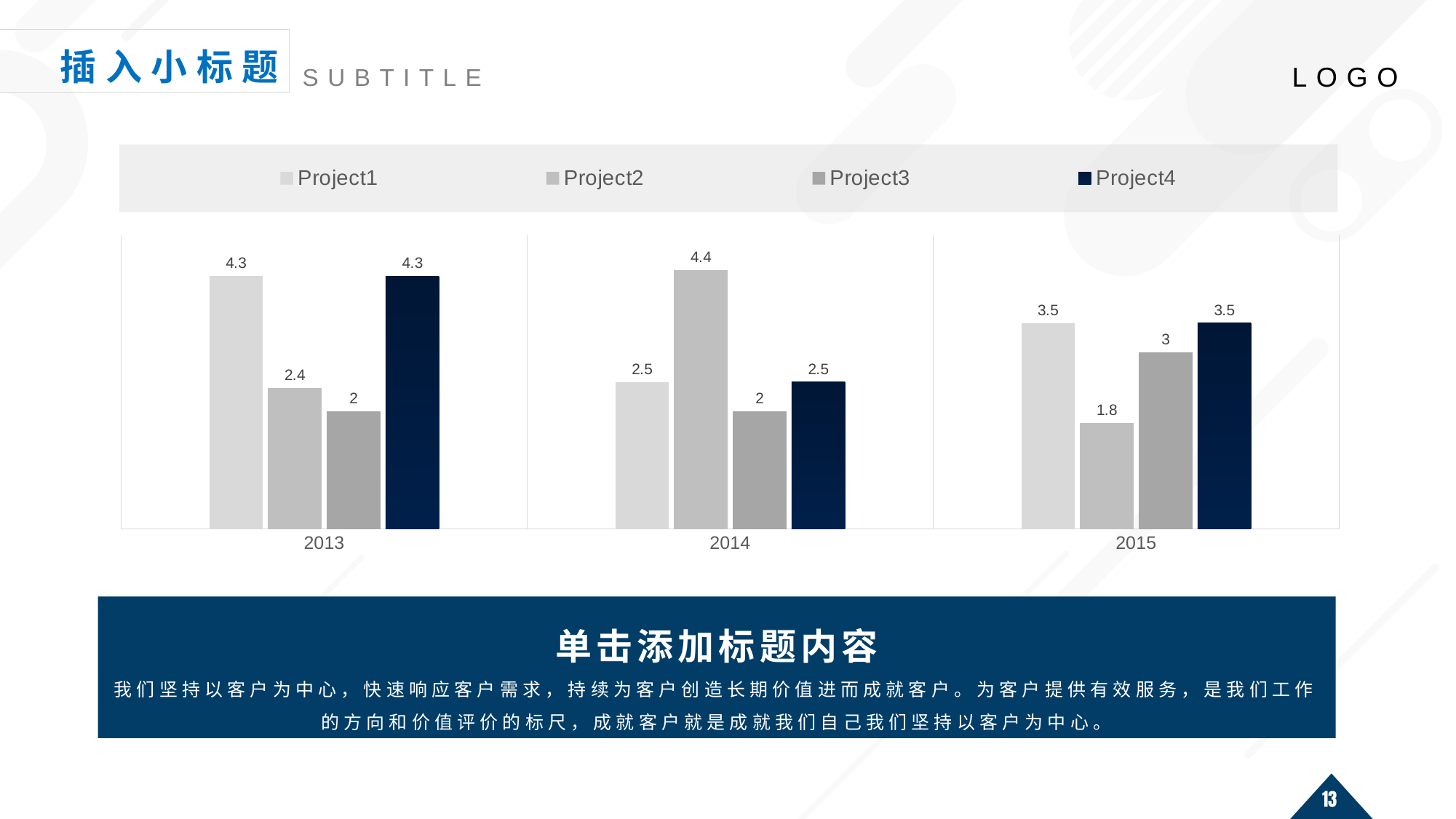

### Chart

| Category | Project1 | Project2 | Project3 | Project4 |
|---|---|---|---|---|
| 2013 | 4.3 | 2.4 | 2.0 | 4.3 |
| 2014 | 2.5 | 4.4 | 2.0 | 2.5 |
| 2015 | 3.5 | 1.8 | 3.0 | 3.5 |
单击添加标题内容
我们坚持以客户为中心，快速响应客户需求，持续为客户创造长期价值进而成就客户。为客户提供有效服务，是我们工作的方向和价值评价的标尺，成就客户就是成就我们自己我们坚持以客户为中心。